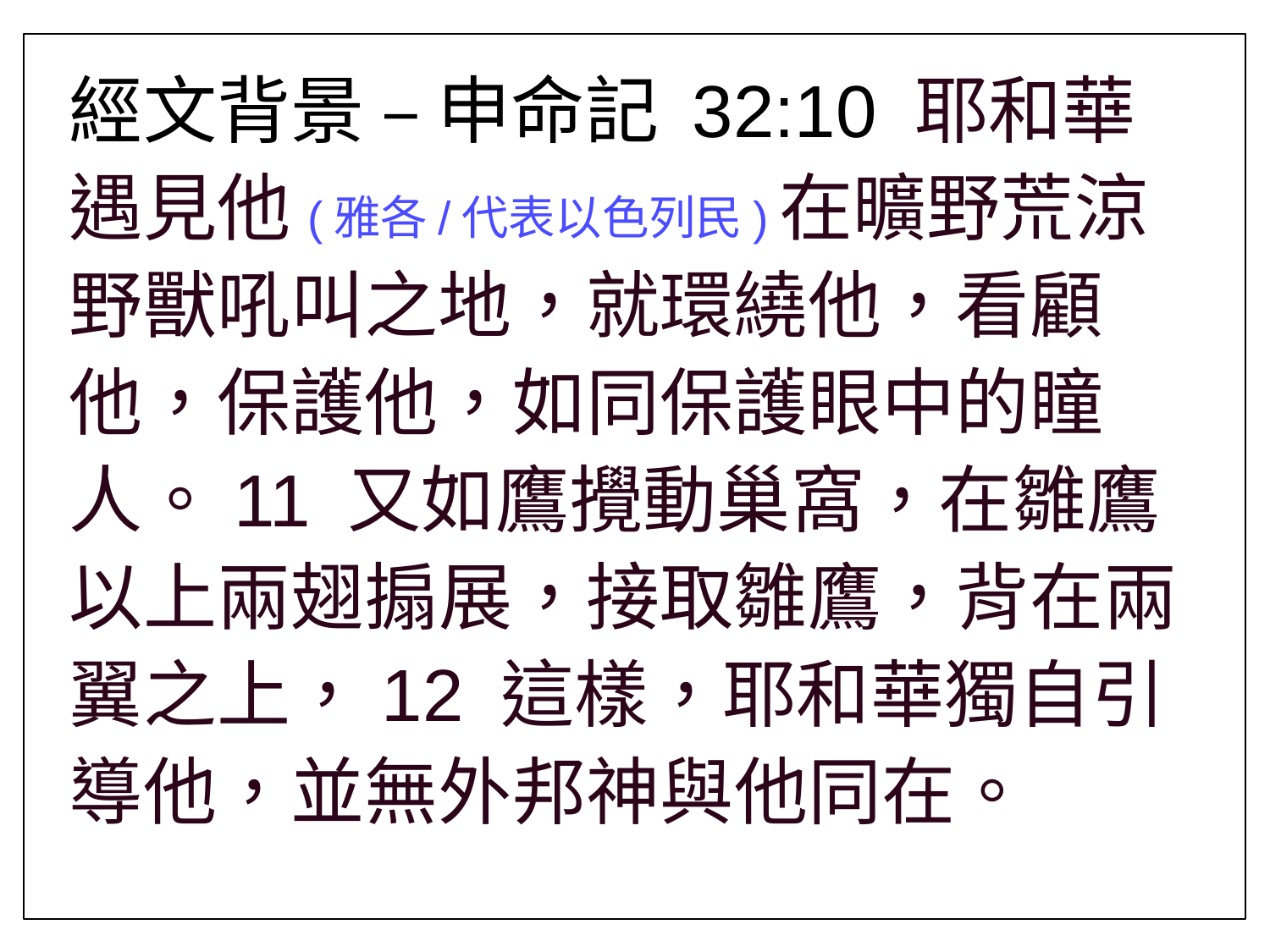

經文背景 – 申命記 32:10 耶和華遇見他(雅各/代表以色列民)在曠野荒涼野獸吼叫之地，就環繞他，看顧他，保護他，如同保護眼中的瞳人。11 又如鷹攪動巢窩，在雛鷹以上兩翅搧展，接取雛鷹，背在兩翼之上，12 這樣，耶和華獨自引導他，並無外邦神與他同在。